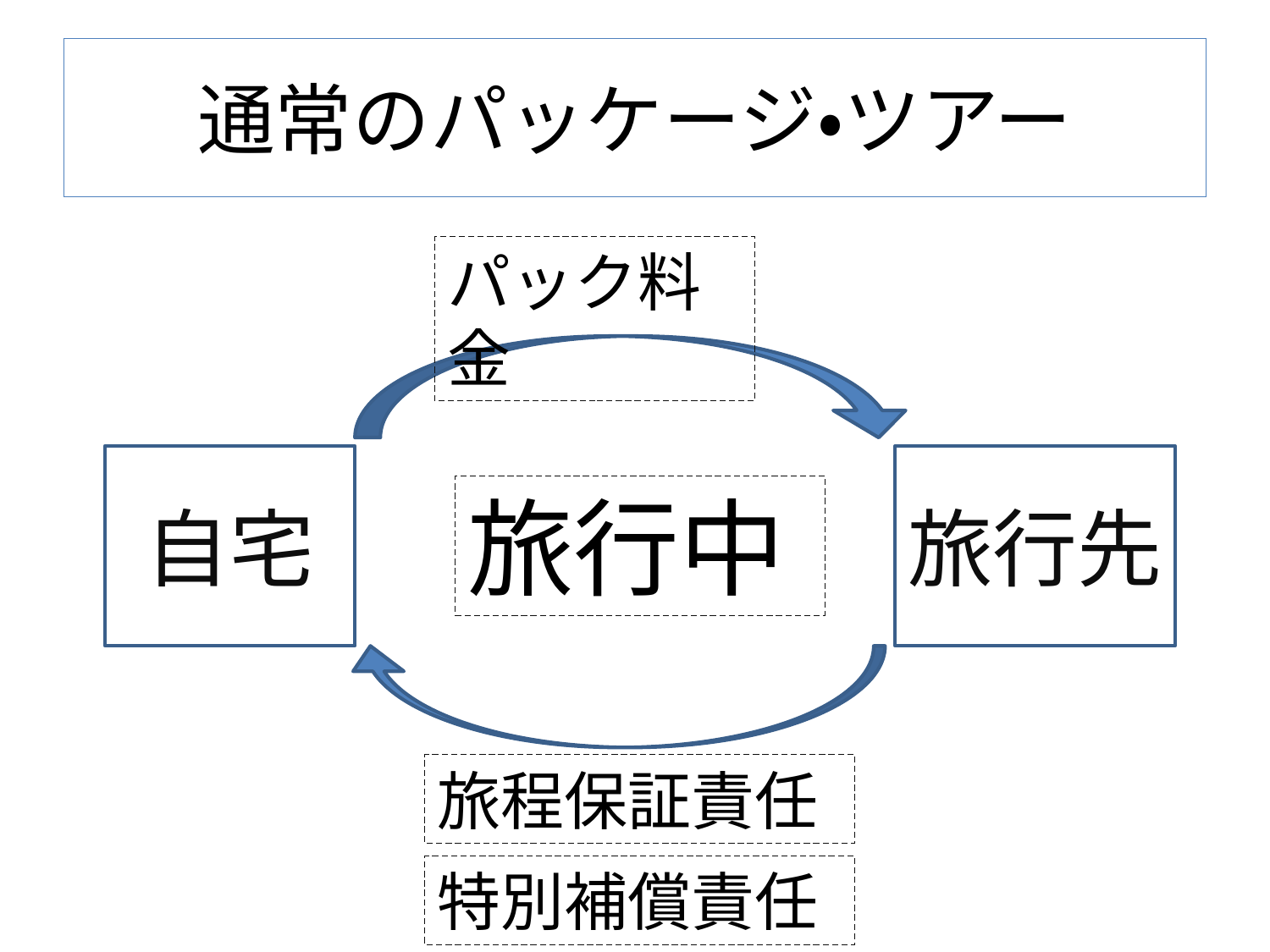

# 通常のパッケージ・ツアー
パック料金

自宅
旅行先
旅行中

旅程保証責任
特別補償責任